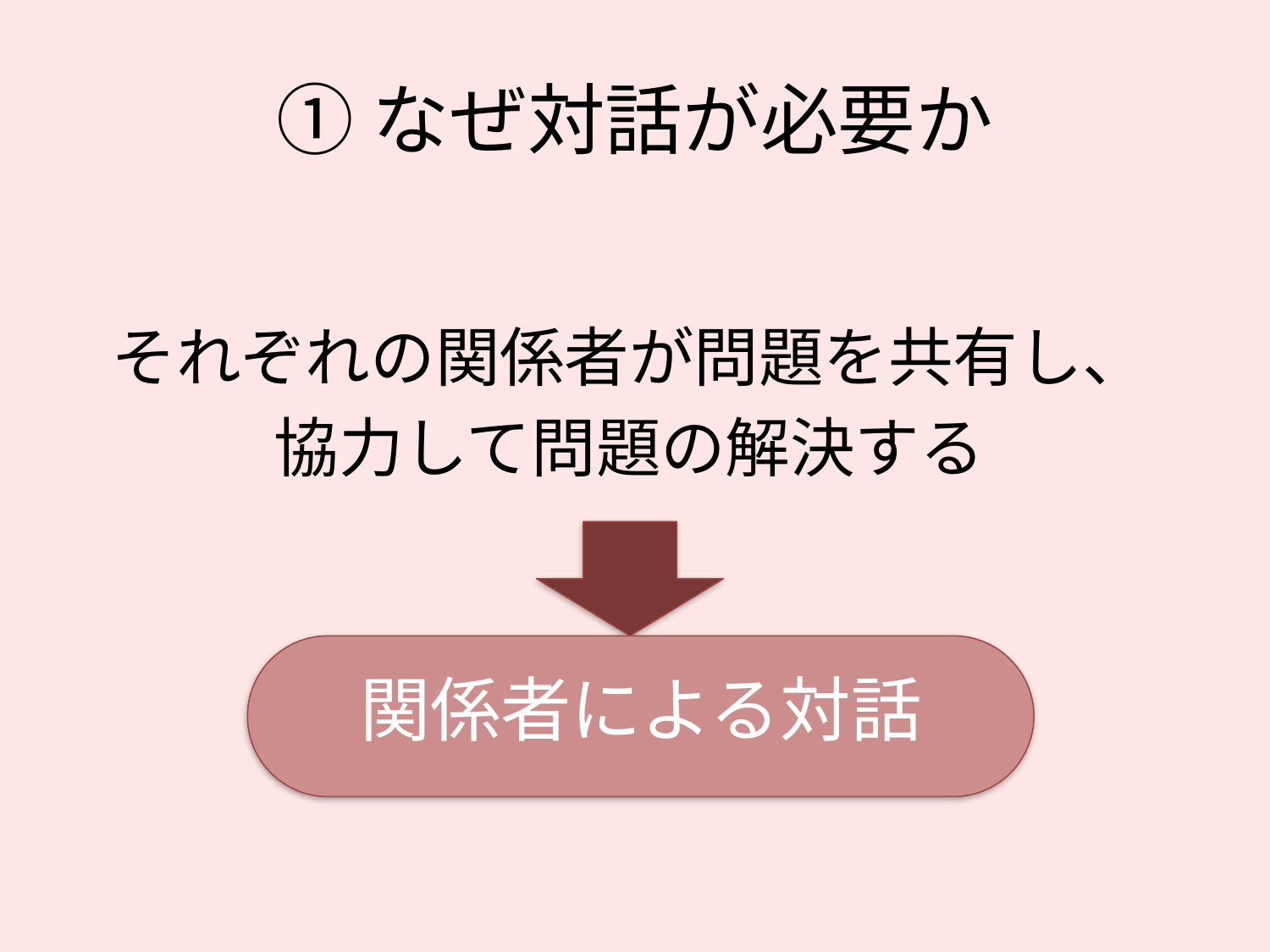

# ①なぜ対話が必要か
それぞれの関係者が問題を共有し、
協力して問題の解決する

関係者による対話